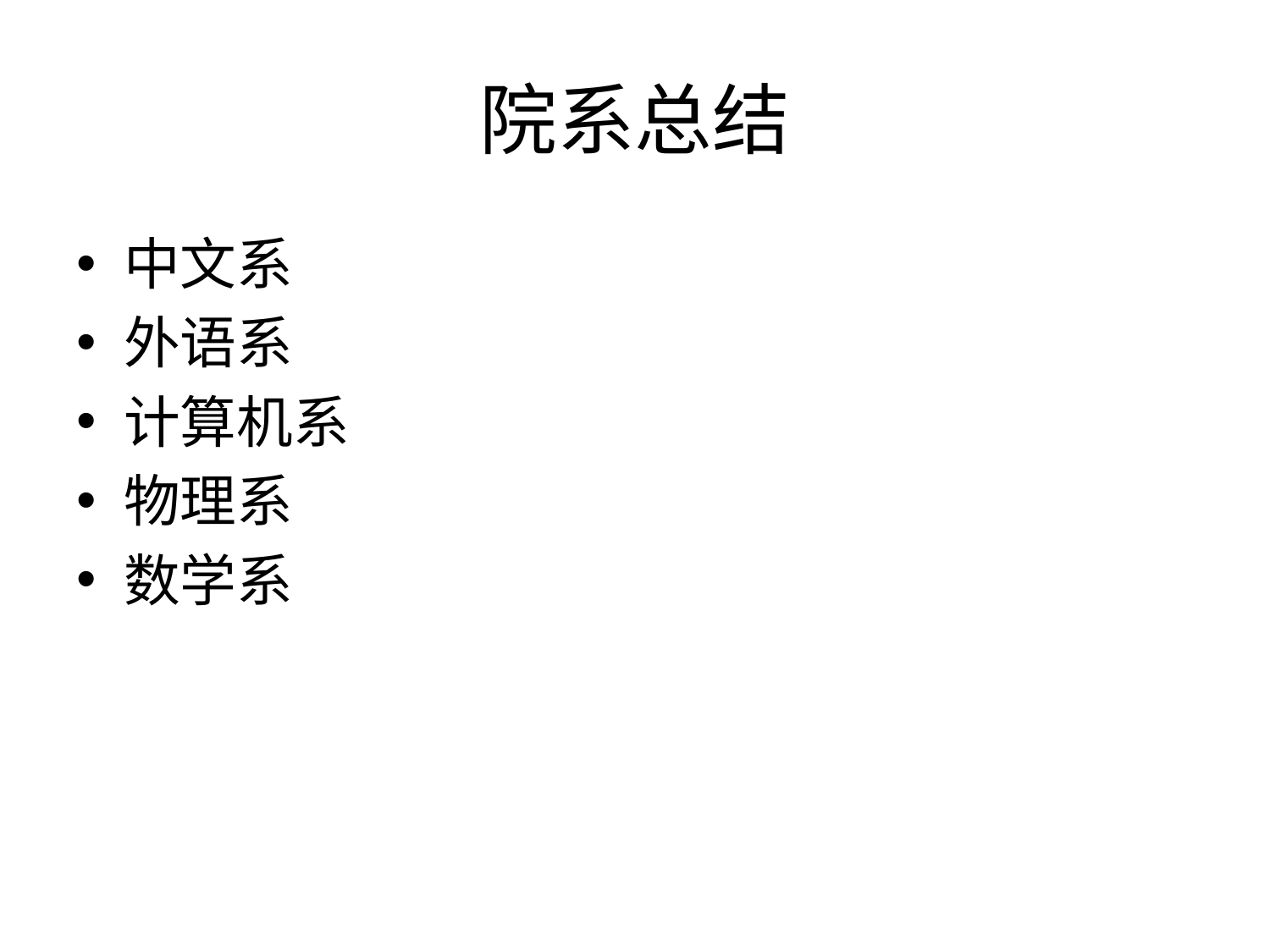

# 院系总结
中文系
外语系
计算机系
物理系
数学系